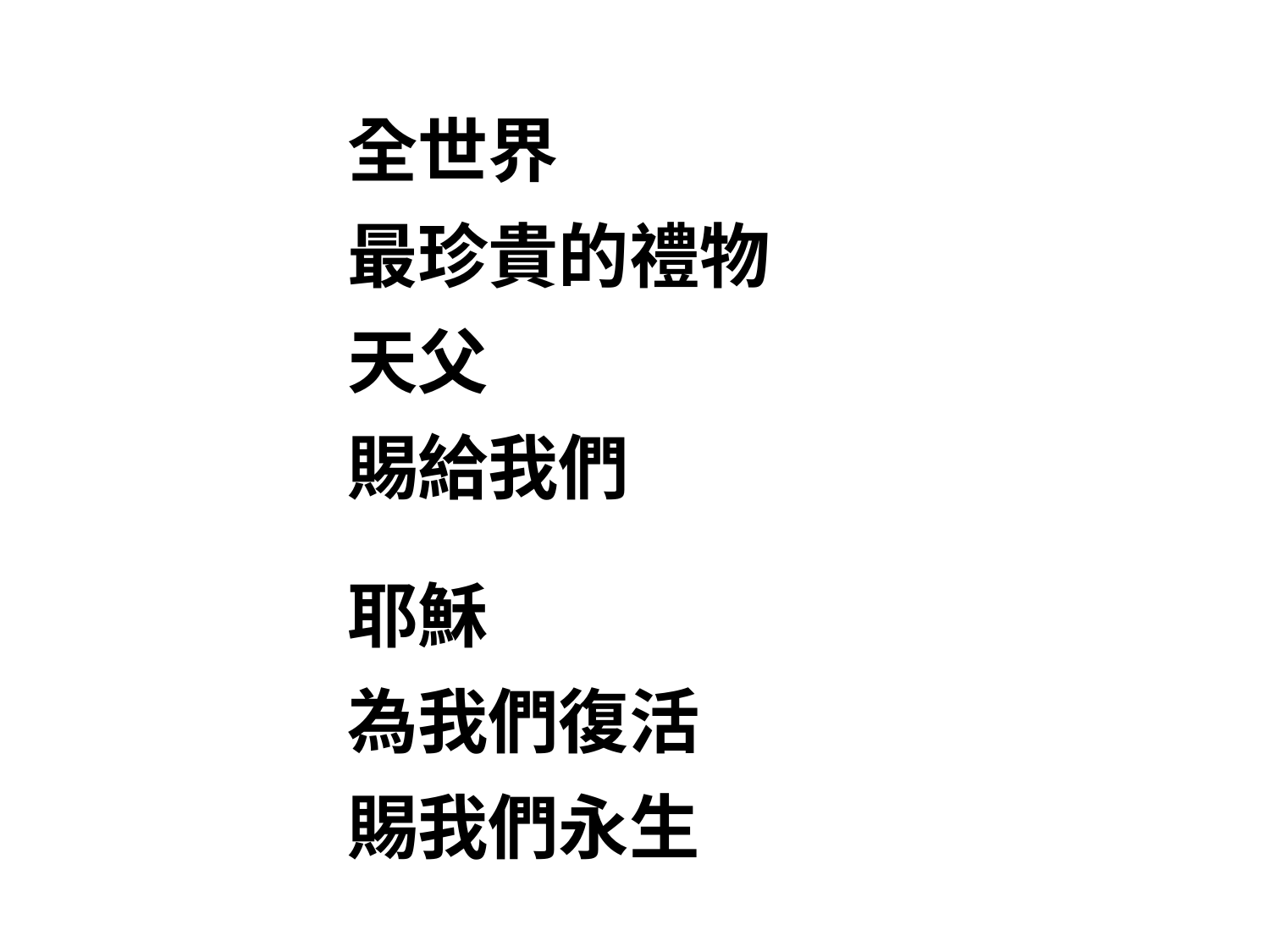

全世界
最珍貴的禮物
天父
賜給我們

耶穌
為我們復活
賜我們永生